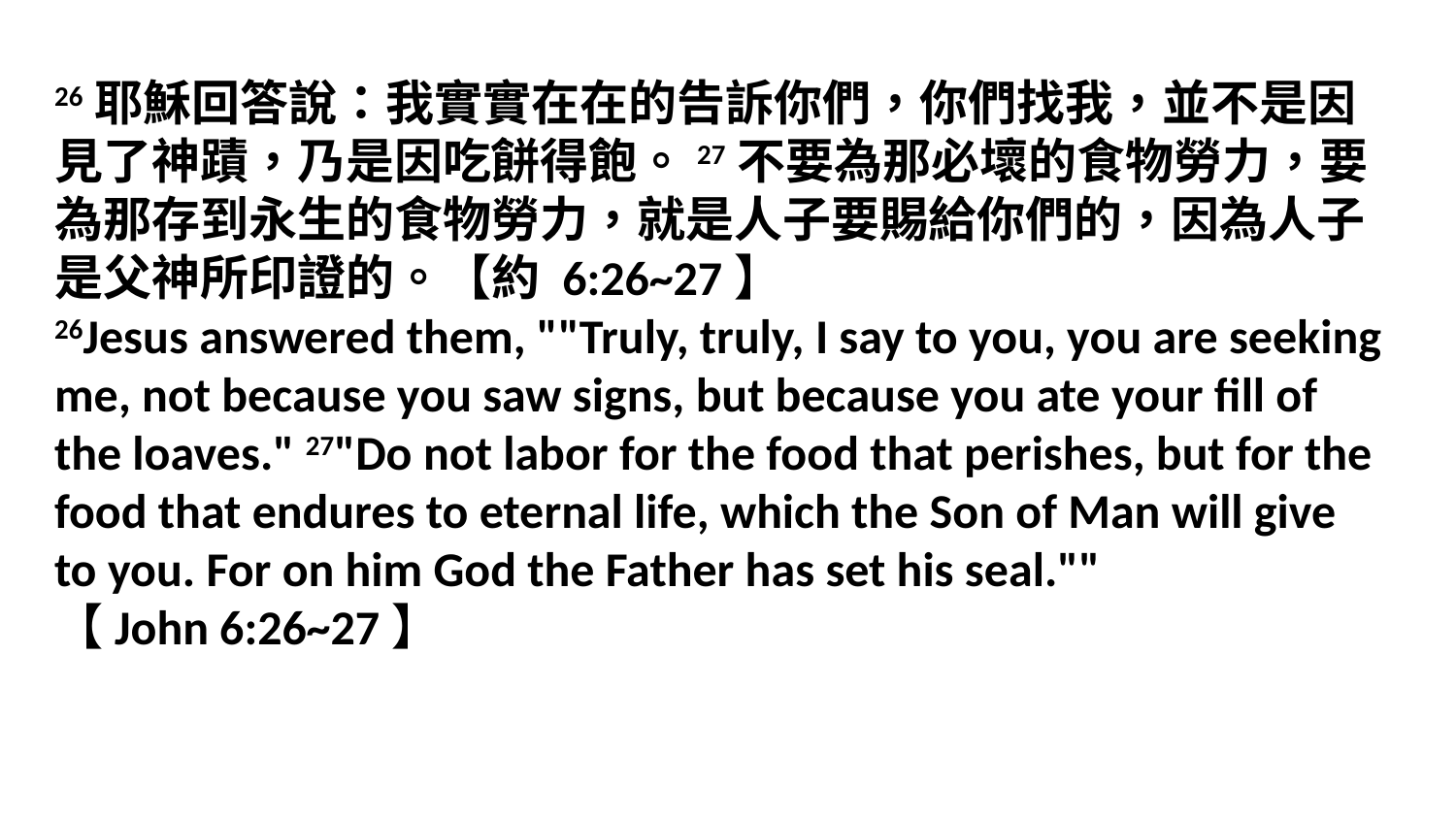

26耶穌回答說：我實實在在的告訴你們，你們找我，並不是因見了神蹟，乃是因吃餅得飽。27不要為那必壞的食物勞力，要為那存到永生的食物勞力，就是人子要賜給你們的，因為人子是父神所印證的。【約 6:26~27】
26Jesus answered them, ""Truly, truly, I say to you, you are seeking me, not because you saw signs, but because you ate your fill of the loaves." 27"Do not labor for the food that perishes, but for the food that endures to eternal life, which the Son of Man will give to you. For on him God the Father has set his seal.""
【John 6:26~27】